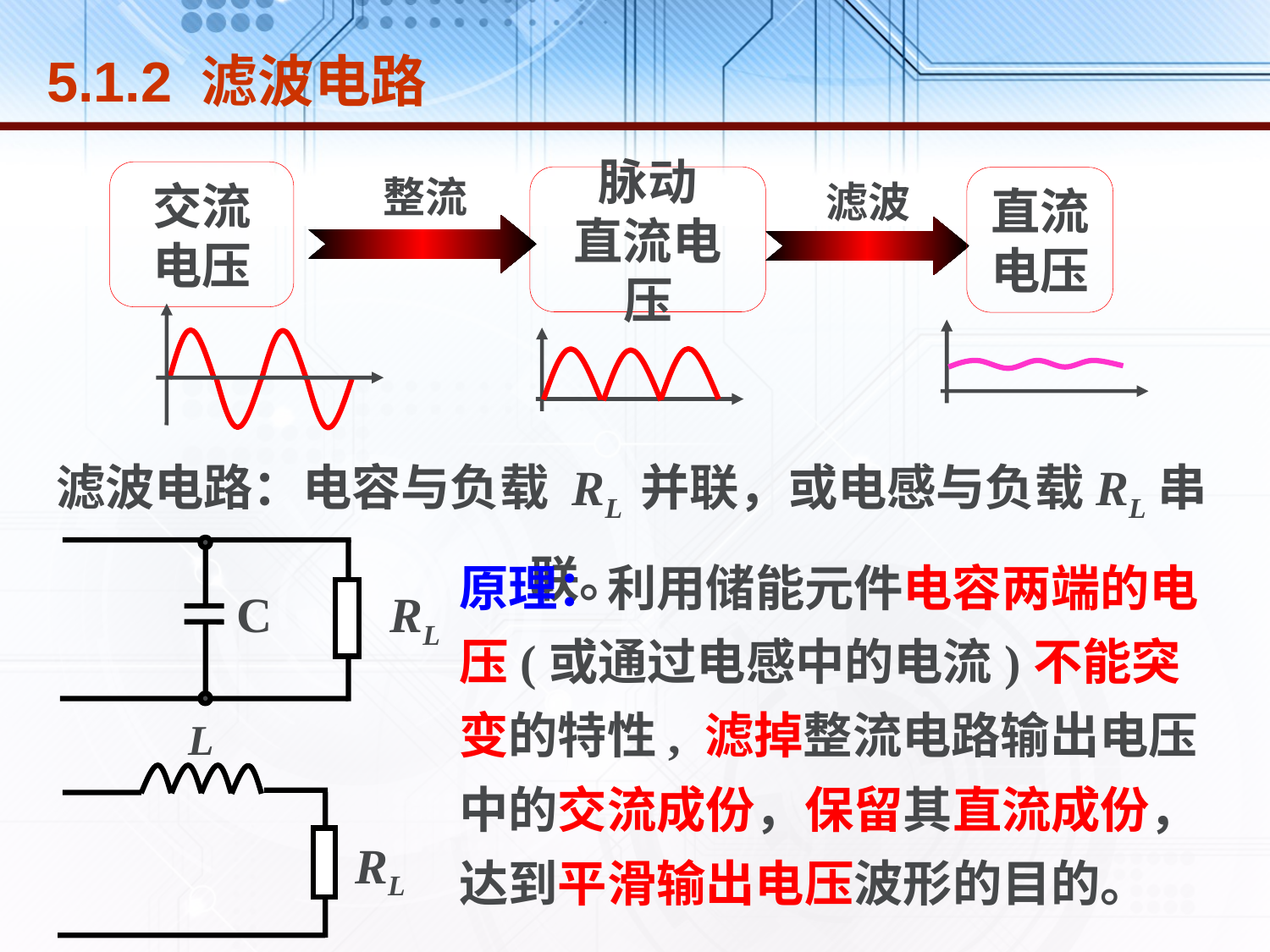

5.1.2 滤波电路

交流
电压
整流

脉动
直流电压
直流
电压
滤波

滤波电路：电容与负载 RL 并联，或电感与负载RL串联。
原理：利用储能元件电容两端的电压(或通过电感中的电流)不能突变的特性, 滤掉整流电路输出电压中的交流成份，保留其直流成份，达到平滑输出电压波形的目的。

C
RL
L

RL